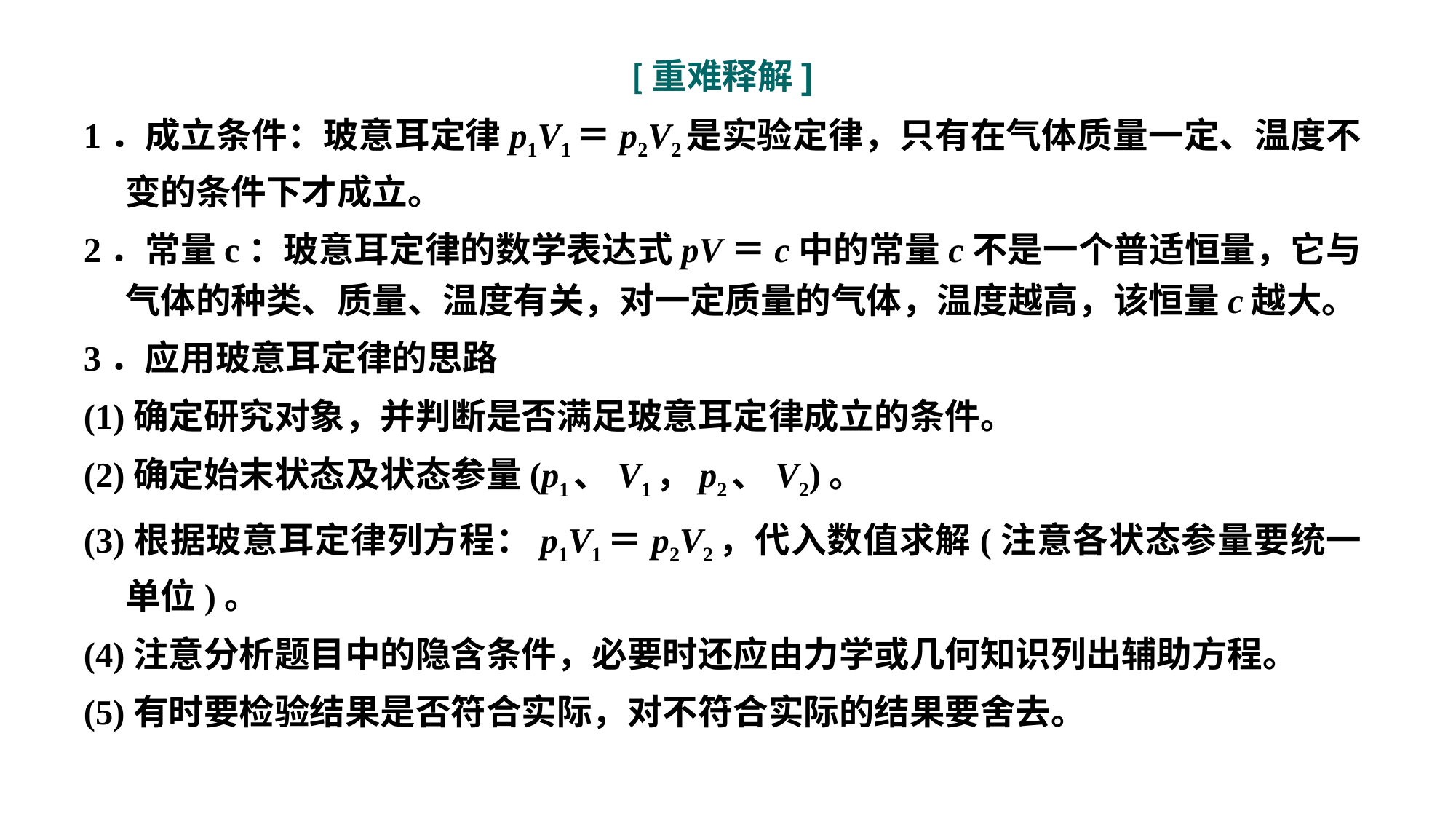

[重难释解]
1．成立条件：玻意耳定律p1V1＝p2V2是实验定律，只有在气体质量一定、温度不变的条件下才成立。
2．常量c：玻意耳定律的数学表达式pV＝c中的常量c不是一个普适恒量，它与气体的种类、质量、温度有关，对一定质量的气体，温度越高，该恒量c越大。
3．应用玻意耳定律的思路
(1)确定研究对象，并判断是否满足玻意耳定律成立的条件。
(2)确定始末状态及状态参量(p1、V1，p2、V2)。
(3)根据玻意耳定律列方程：p1V1＝p2V2，代入数值求解(注意各状态参量要统一单位)。
(4)注意分析题目中的隐含条件，必要时还应由力学或几何知识列出辅助方程。
(5)有时要检验结果是否符合实际，对不符合实际的结果要舍去。